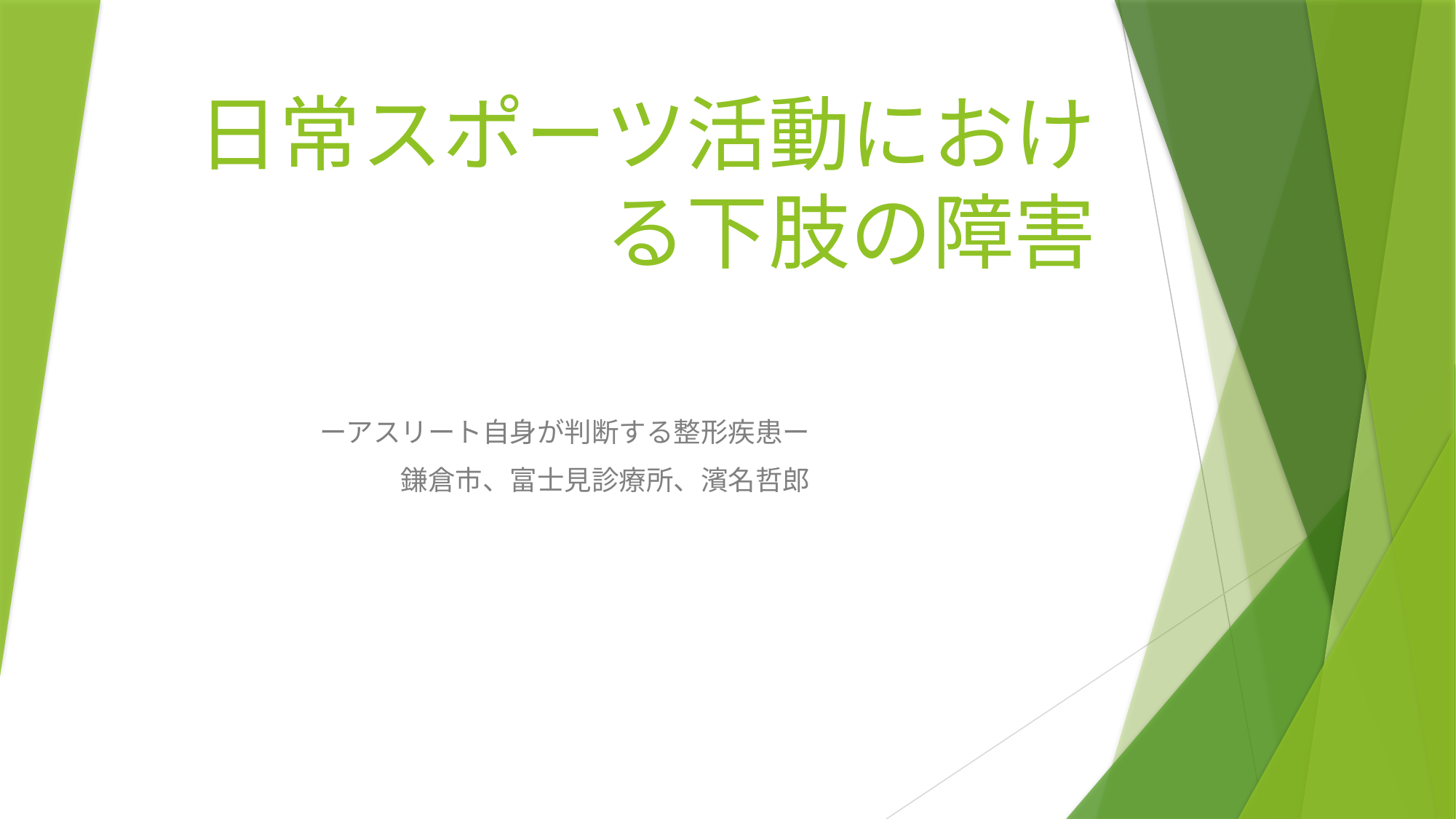

# 日常スポーツ活動における下肢の障害
ーアスリート自身が判断する整形疾患ー
鎌倉市、富士見診療所、濱名哲郎